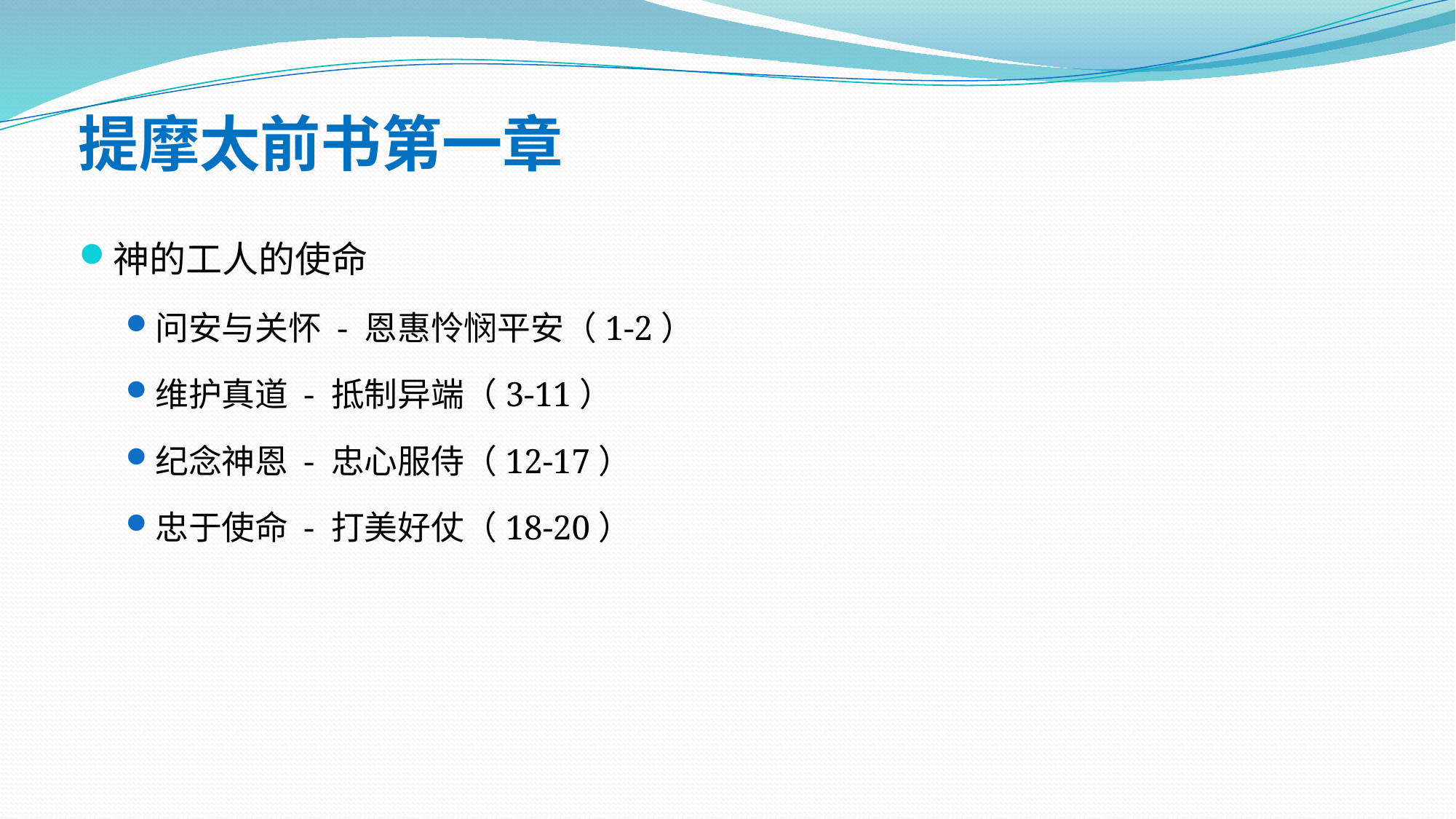

提摩太前书第一章
神的工人的使命
问安与关怀 - 恩惠怜悯平安（1-2）
维护真道 - 抵制异端（3-11）
纪念神恩 - 忠心服侍（12-17）
忠于使命 - 打美好仗（18-20）